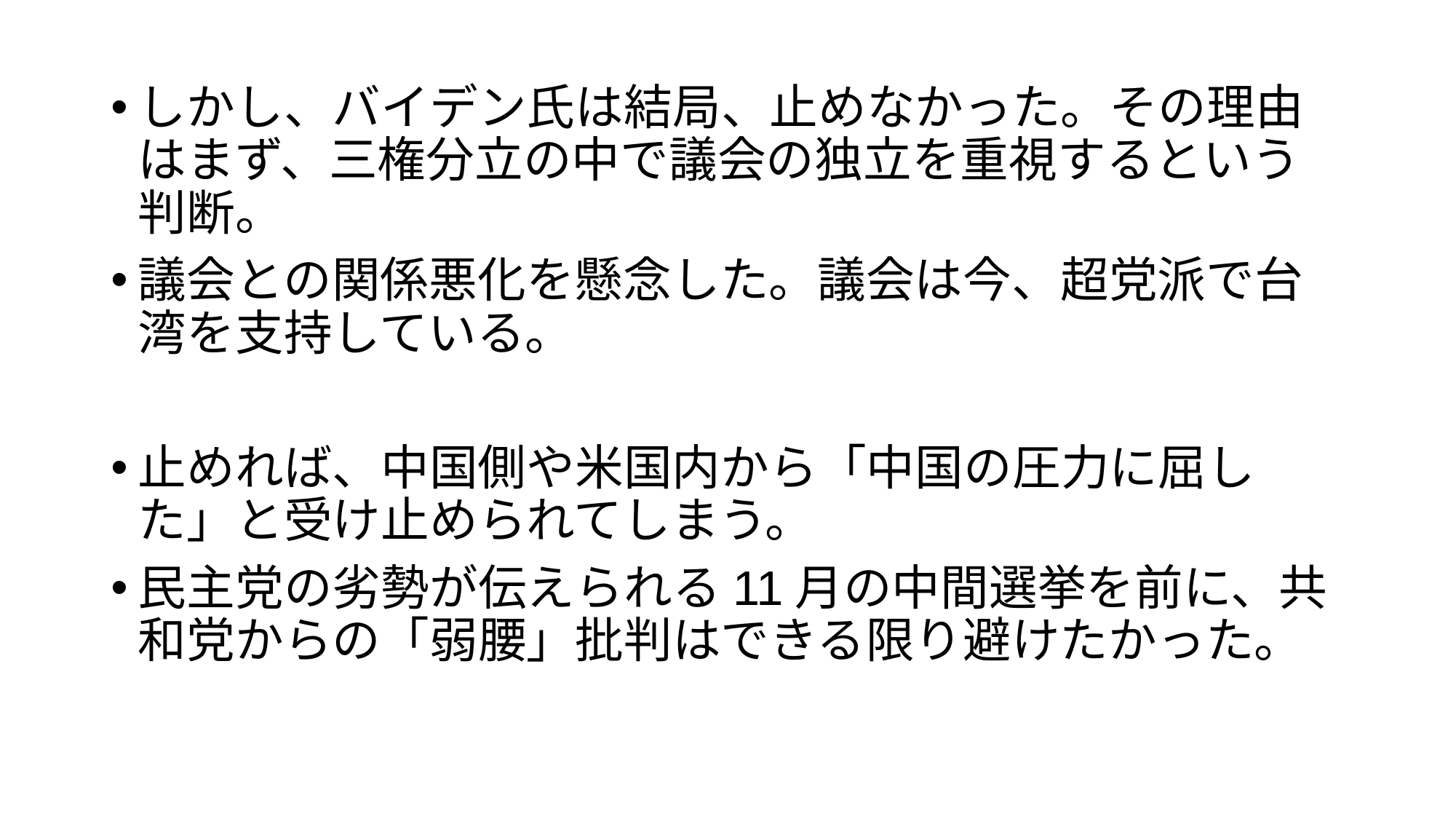

しかし、バイデン氏は結局、止めなかった。その理由はまず、三権分立の中で議会の独立を重視するという判断。
議会との関係悪化を懸念した。議会は今、超党派で台湾を支持している。

止めれば、中国側や米国内から「中国の圧力に屈した」と受け止められてしまう。
民主党の劣勢が伝えられる11月の中間選挙を前に、共和党からの「弱腰」批判はできる限り避けたかった。